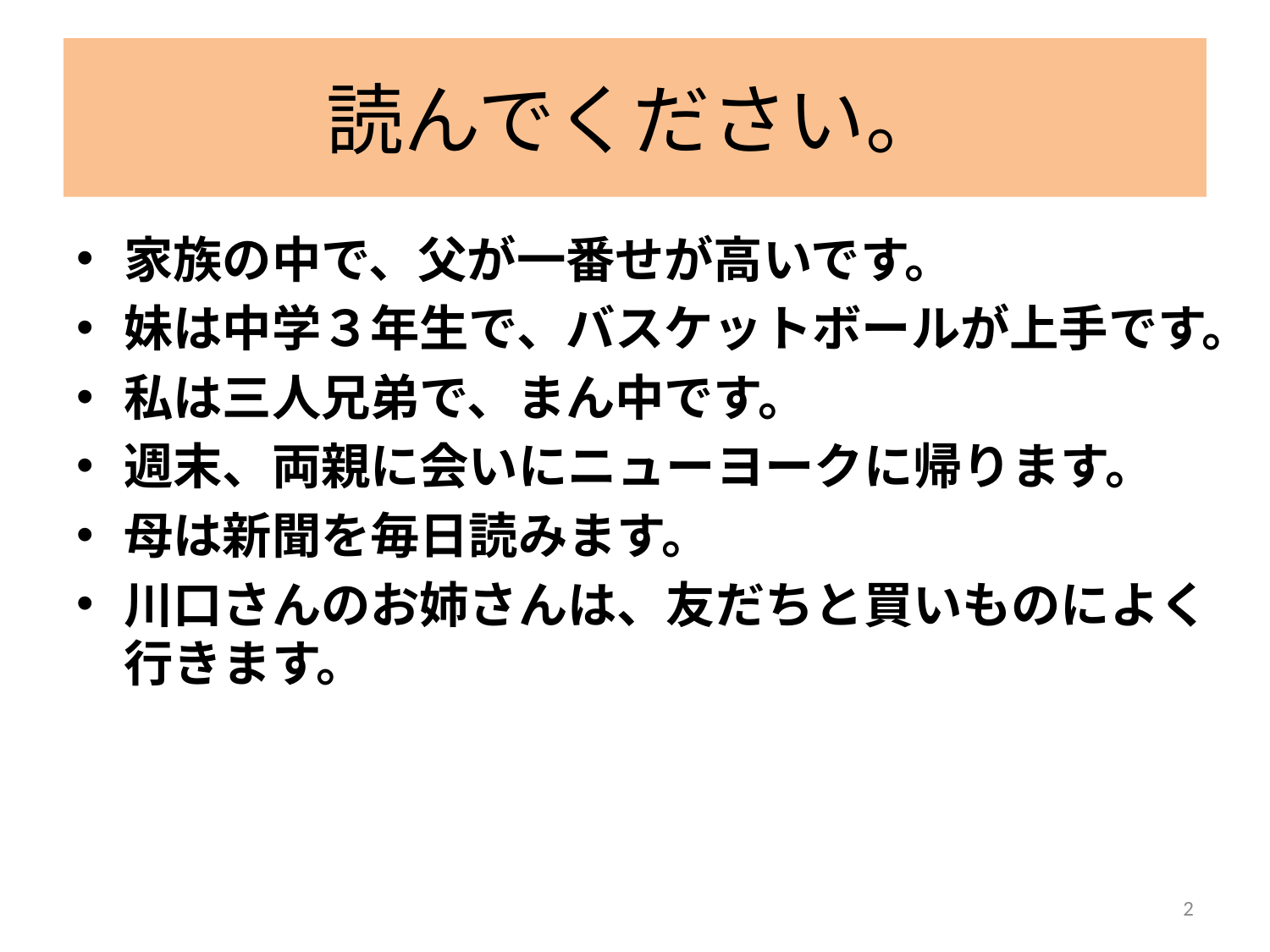

# 読んでください。
家族の中で、父が一番せが高いです。
妹は中学３年生で、バスケットボールが上手です。
私は三人兄弟で、まん中です。
週末、両親に会いにニューヨークに帰ります。
母は新聞を毎日読みます。
川口さんのお姉さんは、友だちと買いものによく行きます。

2